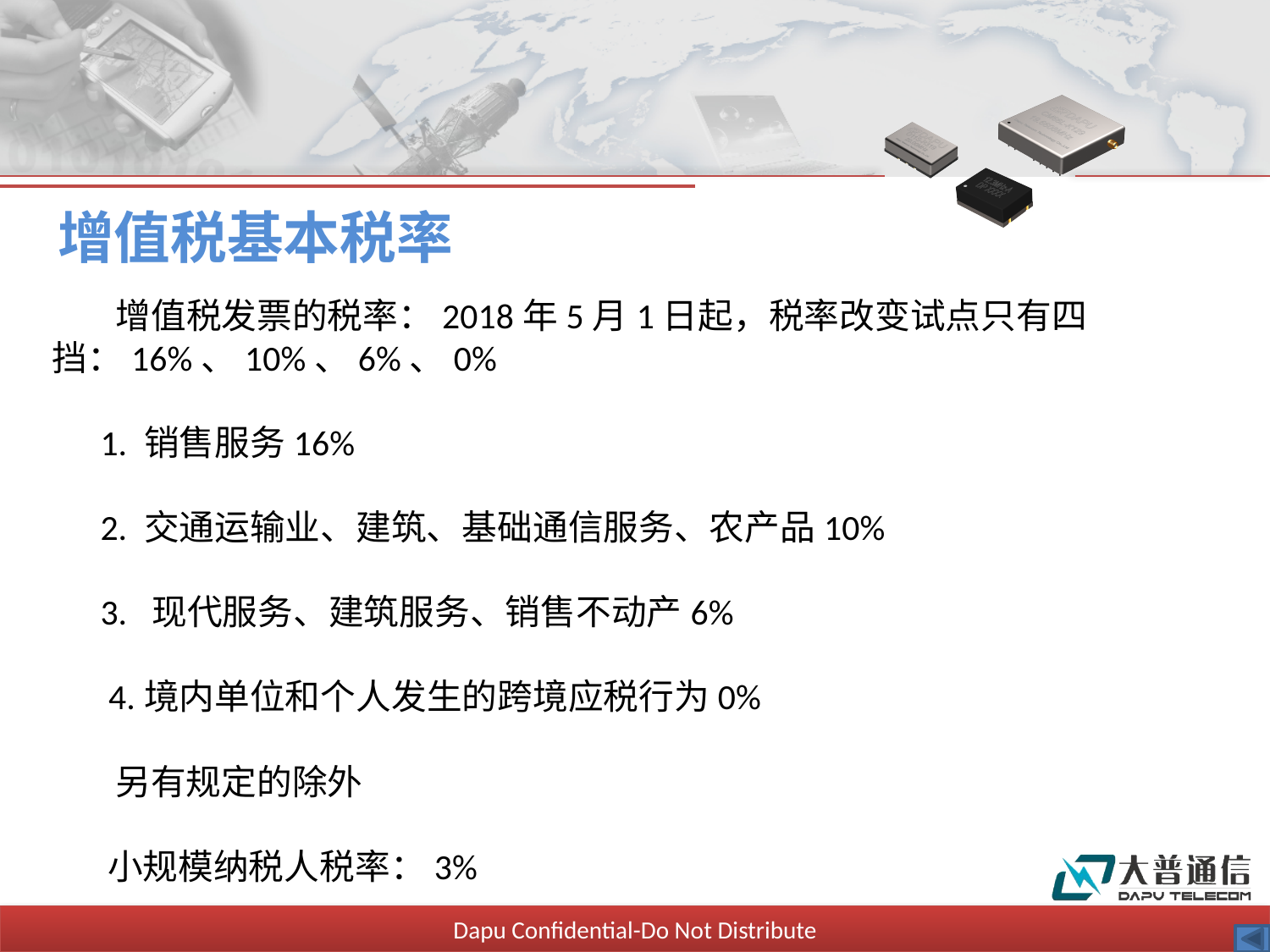

# 增值税基本税率
       增值税发票的税率：2018年5月1日起，税率改变试点只有四挡：16%、10%、6%、0%

      1. 销售服务16%

      2. 交通运输业、建筑、基础通信服务、农产品10%

      3.  现代服务、建筑服务、销售不动产6%

       4.境内单位和个人发生的跨境应税行为0%

       另有规定的除外

      小规模纳税人税率：3%